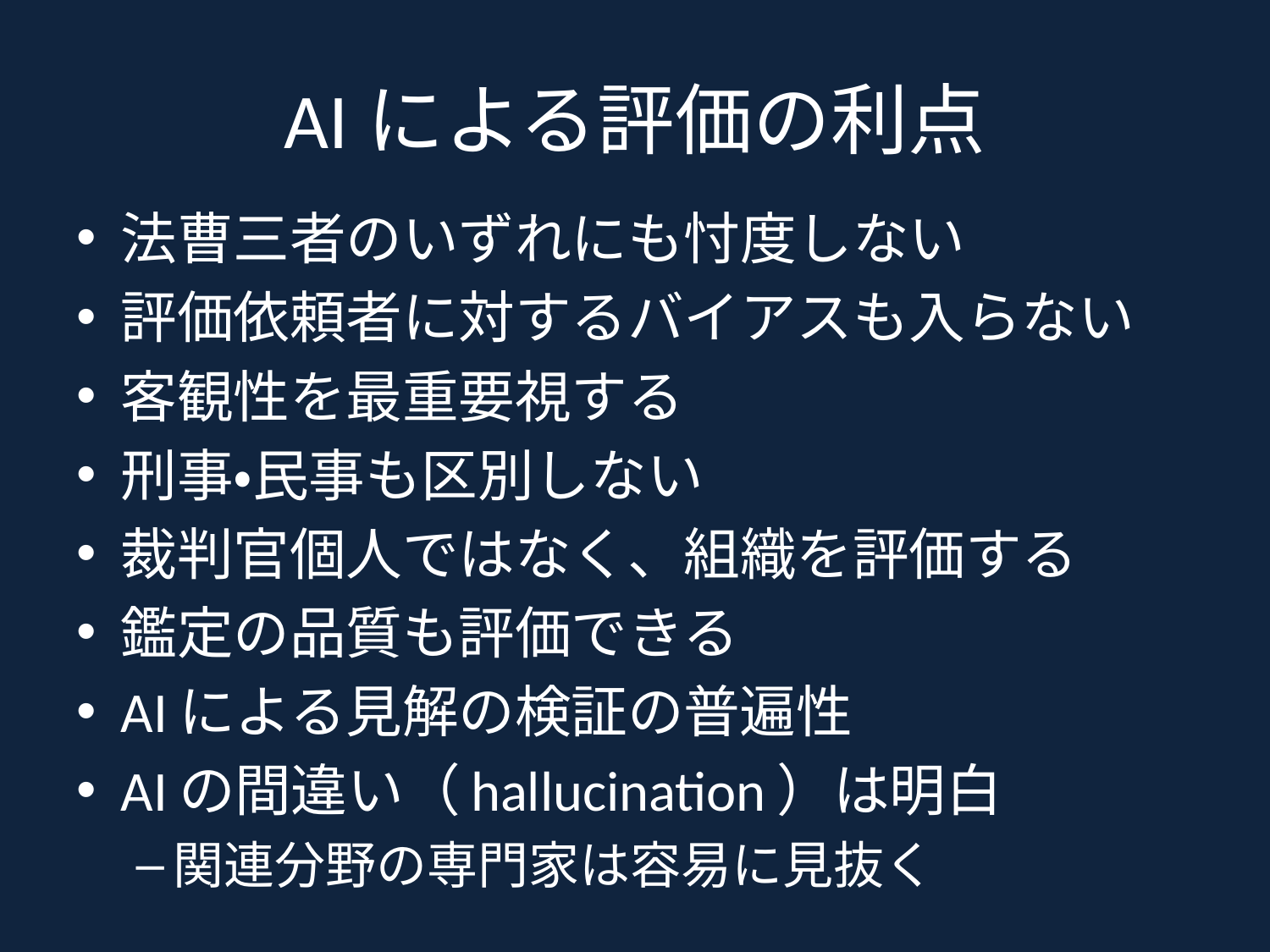

# AIによる評価の利点
法曹三者のいずれにも忖度しない
評価依頼者に対するバイアスも入らない
客観性を最重要視する
刑事・民事も区別しない
裁判官個人ではなく、組織を評価する
鑑定の品質も評価できる
AIによる見解の検証の普遍性
AIの間違い（hallucination）は明白
関連分野の専門家は容易に見抜く